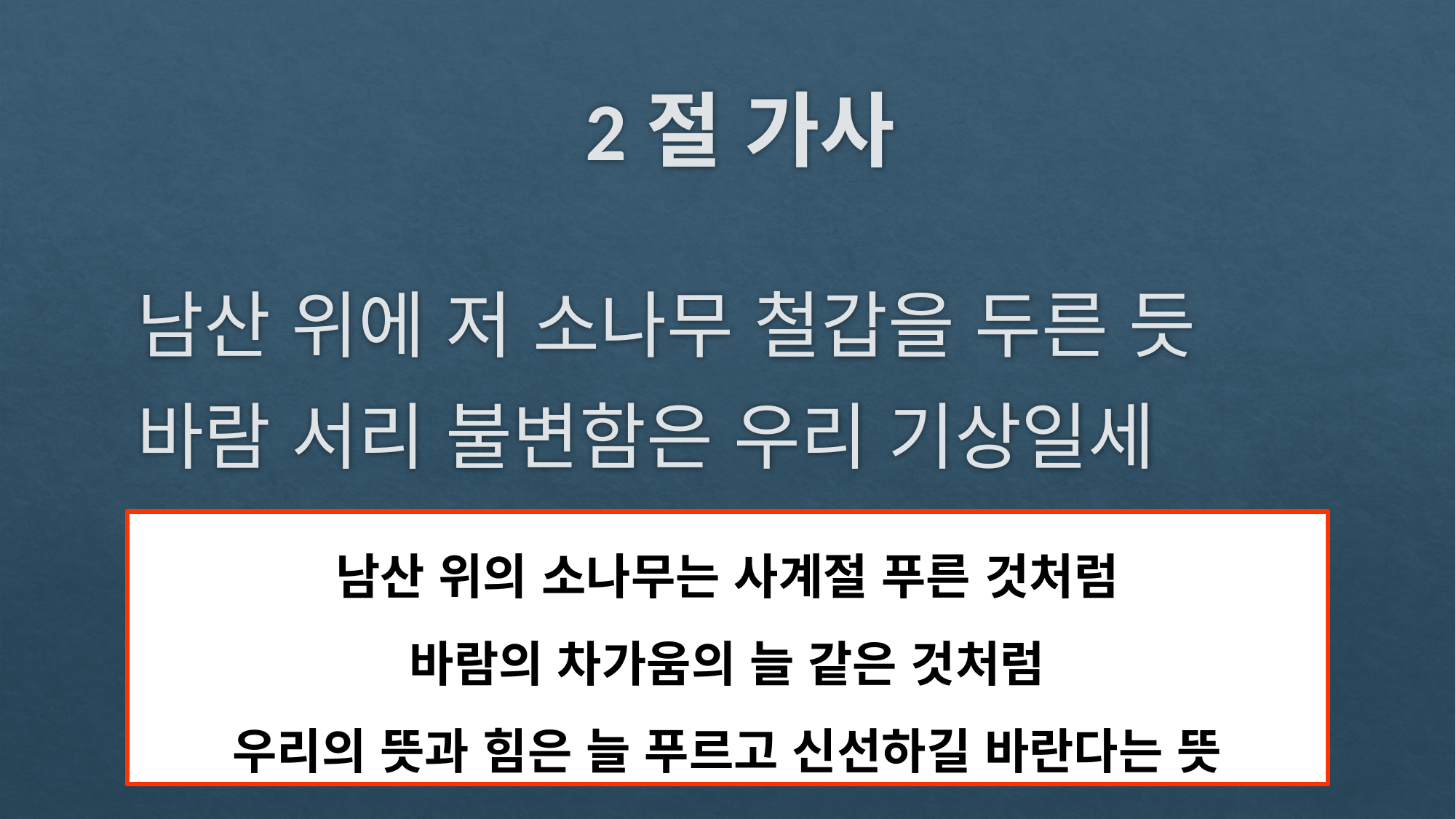

# 2절 가사
남산 위에 저 소나무 철갑을 두른 듯
바람 서리 불변함은 우리 기상일세
남산 위의 소나무는 사계절 푸른 것처럼
바람의 차가움의 늘 같은 것처럼
우리의 뜻과 힘은 늘 푸르고 신선하길 바란다는 뜻